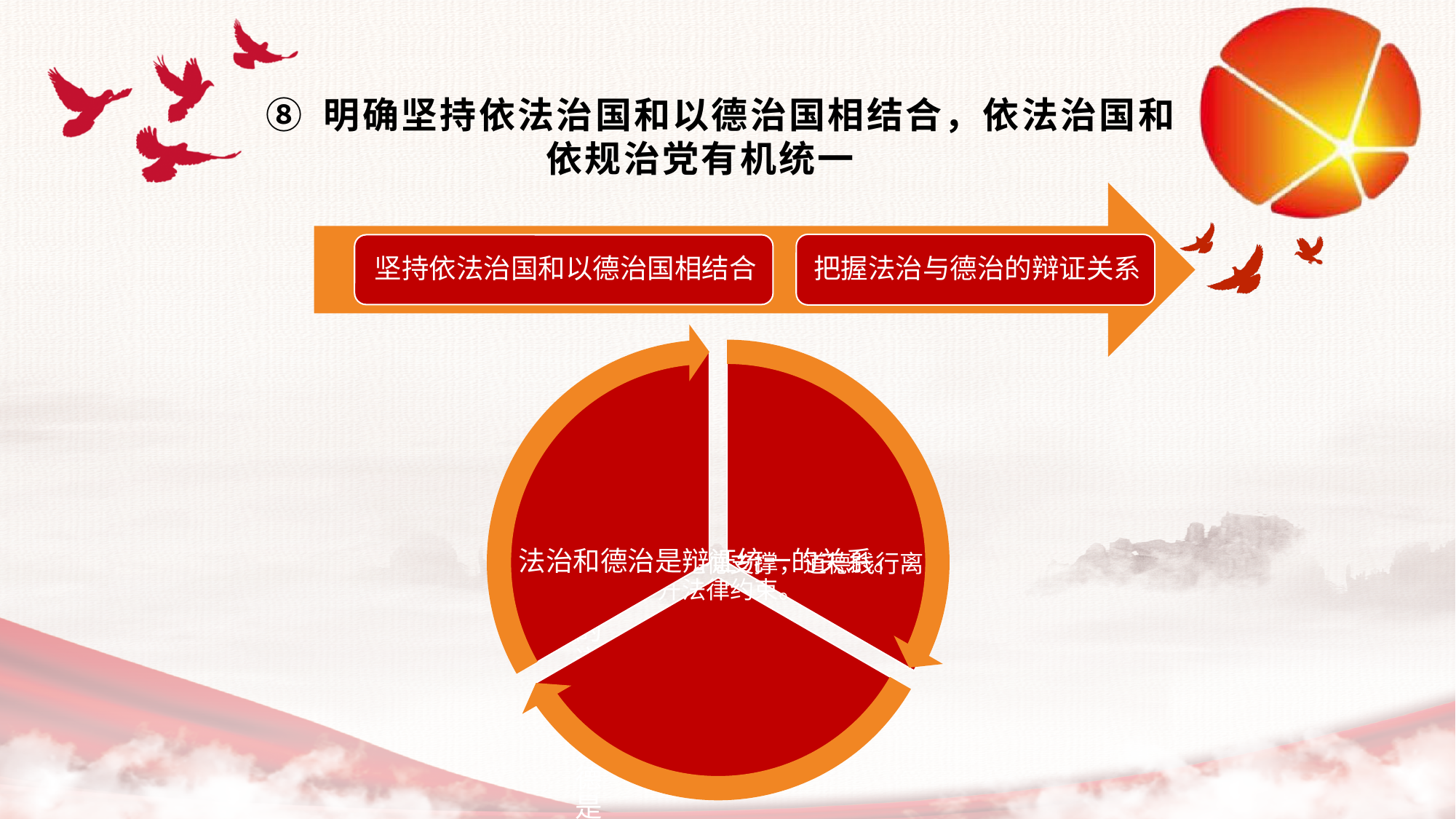

⑧ 明确坚持依法治国和以德治国相结合，依法治国和依规治党有机统一
坚持依法治国和以德治国相结合
把握法治与德治的辩证关系

法律是成文的道德，道德是内心的法律。
法律实施有赖于道德支撑，道德践行离不开法律约束。
法治和德治是辩证统一的关系。